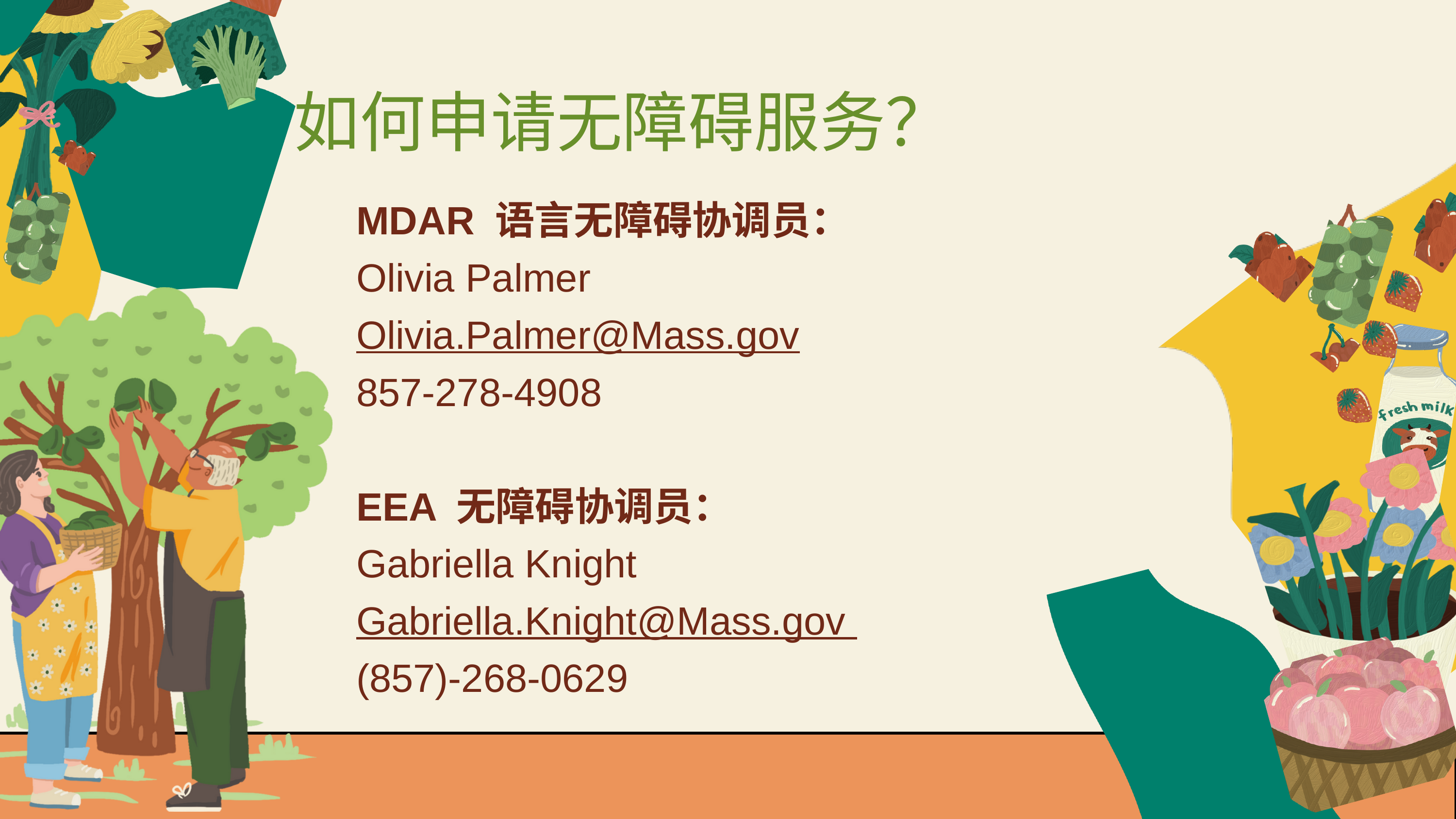

如何申请无障碍服务？

MDAR 语言无障碍协调员：
Olivia Palmer
Olivia.Palmer@Mass.gov
857-278-4908

EEA 无障碍协调员：
Gabriella Knight
Gabriella.Knight@Mass.gov
(857)-268-0629